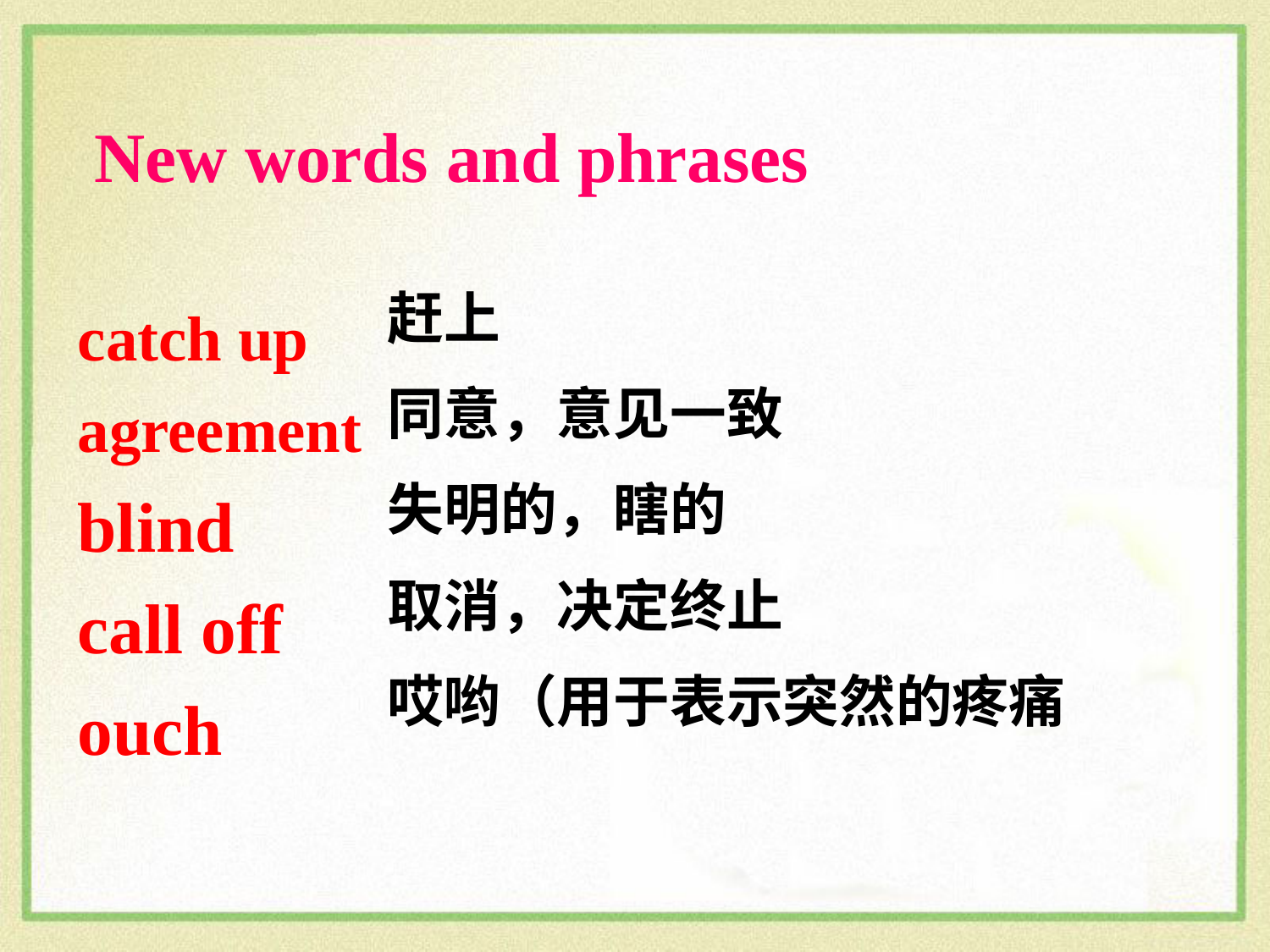

New words and phrases
catch up
agreement
blind
call off
ouch
赶上
同意，意见一致
失明的，瞎的
取消，决定终止
哎哟（用于表示突然的疼痛